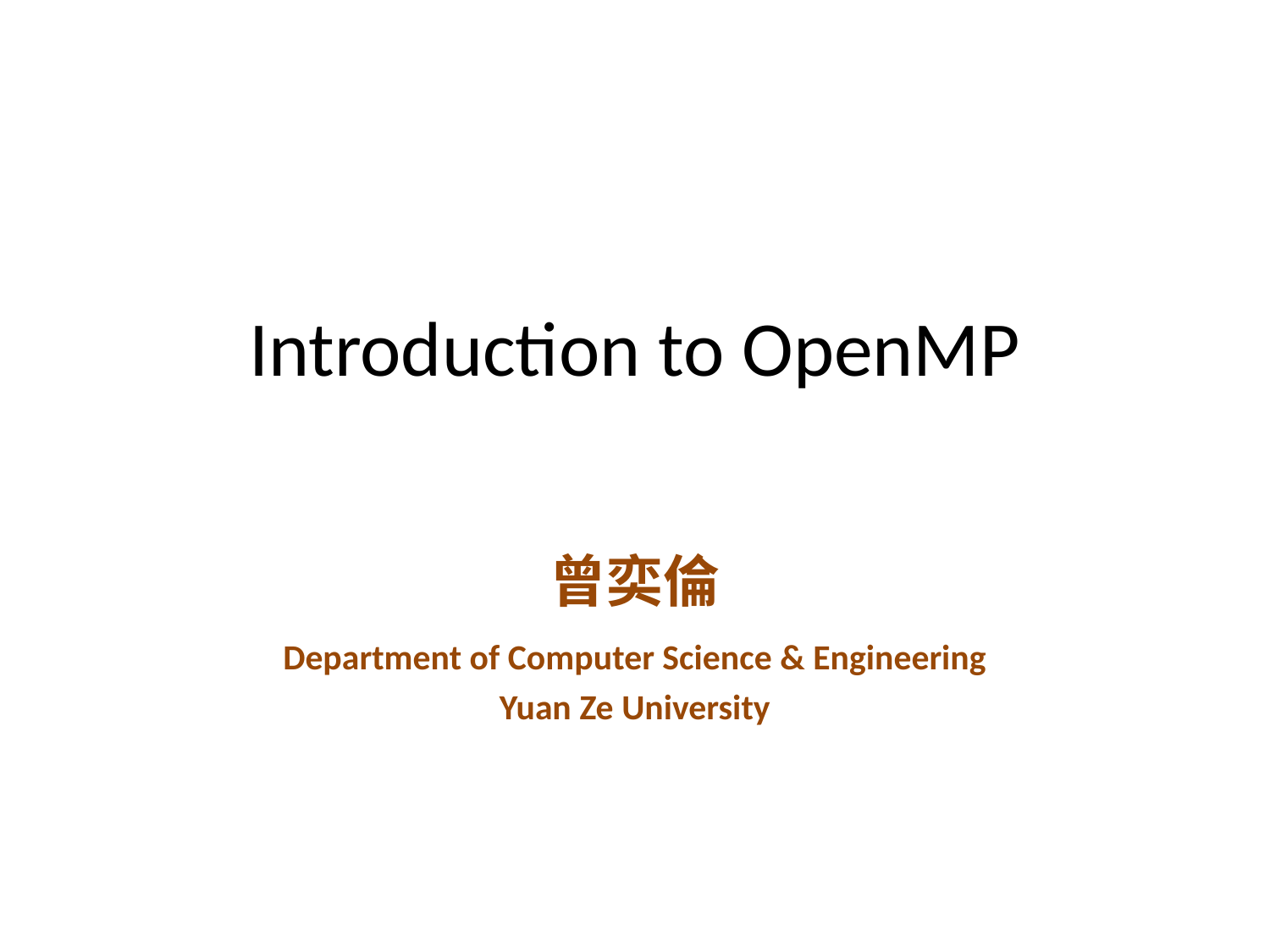

# Introduction to OpenMP
曾奕倫
Department of Computer Science & Engineering
Yuan Ze University